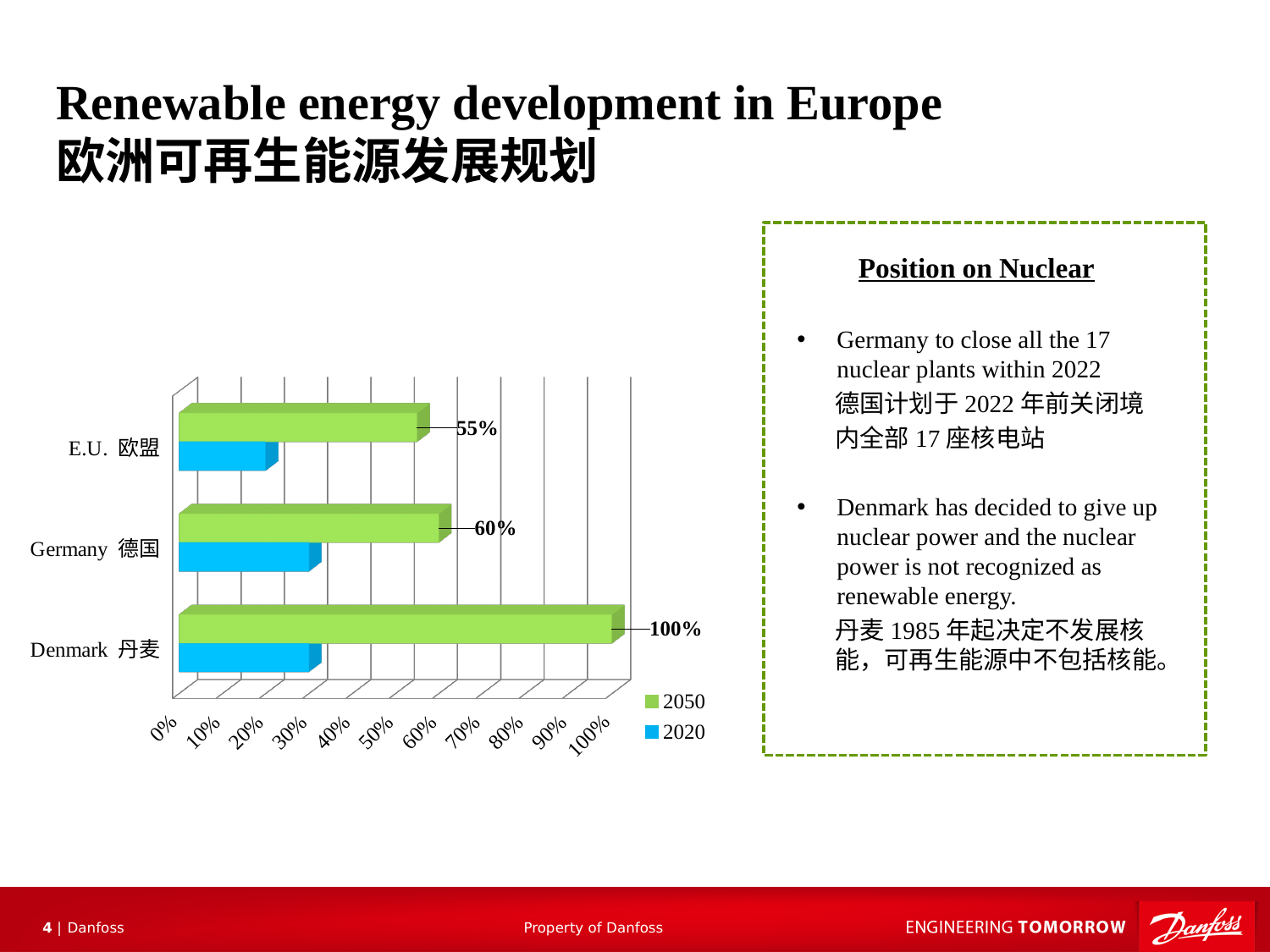

Renewable energy development in Europe 欧洲可再生能源发展规划

          Position on Nuclear

Germany to close all the 17  nuclear plants within 2022
德国计划于2022年前关闭境
内全部17座核电站

Denmark has decided to give up nuclear power and the nuclear power is not recognized as renewable energy.
丹麦1985年起决定不发展核能，可再生能源中不包括核能。

[unsupported chart]